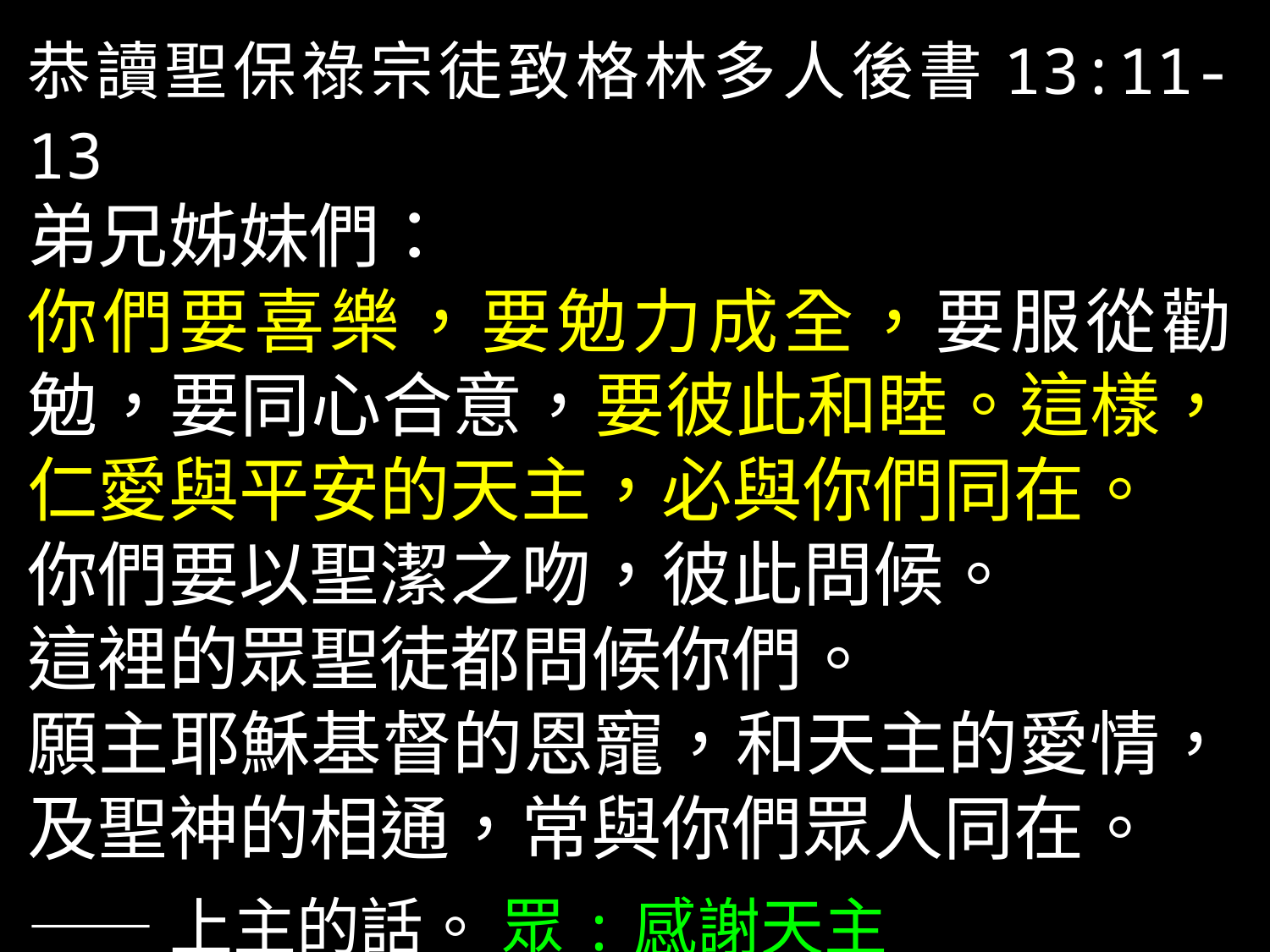

恭讀聖保祿宗徒致格林多人後書13:11-13
弟兄姊妹們：
你們要喜樂，要勉力成全，要服從勸勉，要同心合意，要彼此和睦。這樣，仁愛與平安的天主，必與你們同在。
你們要以聖潔之吻，彼此問候。
這裡的眾聖徒都問候你們。
願主耶穌基督的恩寵，和天主的愛情，及聖神的相通，常與你們眾人同在。
——上主的話。 眾:感謝天主